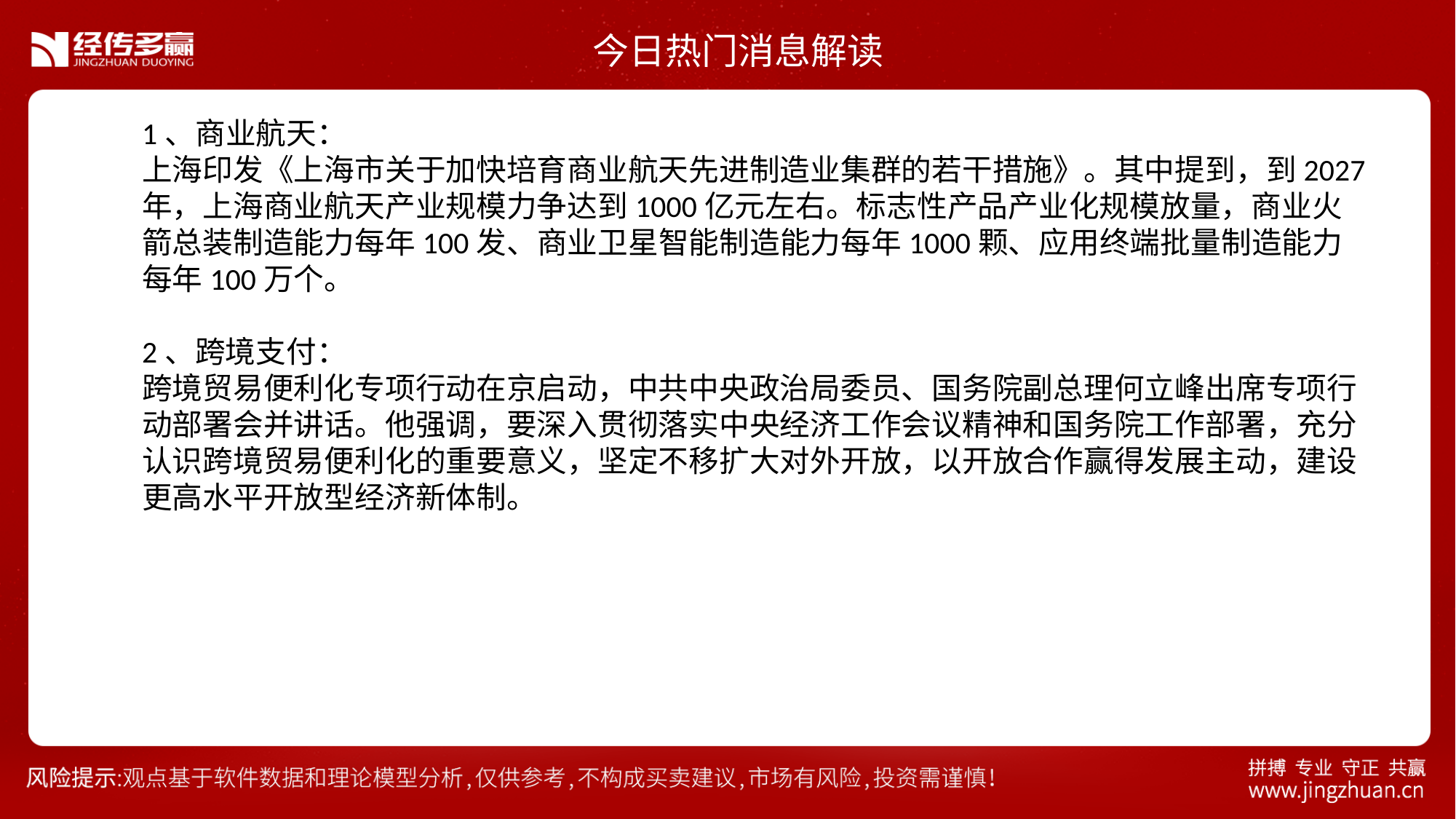

今日热门消息解读
1、商业航天：
上海印发《上海市关于加快培育商业航天先进制造业集群的若干措施》。其中提到，到2027年，上海商业航天产业规模力争达到1000亿元左右。标志性产品产业化规模放量，商业火箭总装制造能力每年100发、商业卫星智能制造能力每年1000颗、应用终端批量制造能力每年100万个。

2、跨境支付：
跨境贸易便利化专项行动在京启动，中共中央政治局委员、国务院副总理何立峰出席专项行动部署会并讲话。他强调，要深入贯彻落实中央经济工作会议精神和国务院工作部署，充分认识跨境贸易便利化的重要意义，坚定不移扩大对外开放，以开放合作赢得发展主动，建设更高水平开放型经济新体制。